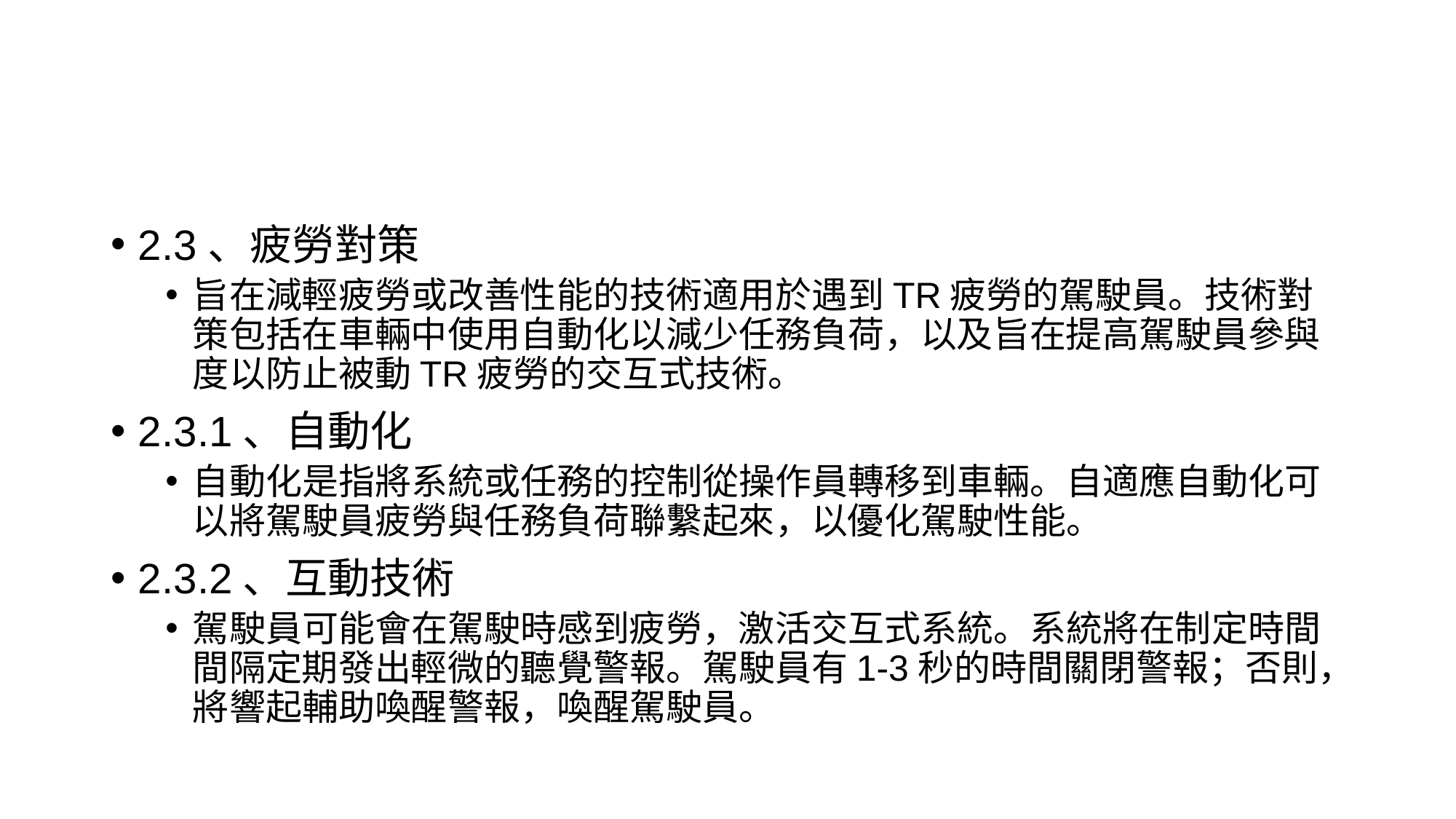

#
2.3、疲勞對策
旨在減輕疲勞或改善性能的技術適用於遇到TR疲勞的駕駛員。技術對策包括在車輛中使用自動化以減少任務負荷，以及旨在提高駕駛員參與度以防止被動TR疲勞的交互式技術。
2.3.1、自動化
自動化是指將系統或任務的控制從操作員轉移到車輛。自適應自動化可以將駕駛員疲勞與任務負荷聯繫起來，以優化駕駛性能。
2.3.2、互動技術
駕駛員可能會在駕駛時感到疲勞，激活交互式系統。系統將在制定時間間隔定期發出輕微的聽覺警報。駕駛員有1-3秒的時間關閉警報；否則，將響起輔助喚醒警報，喚醒駕駛員。